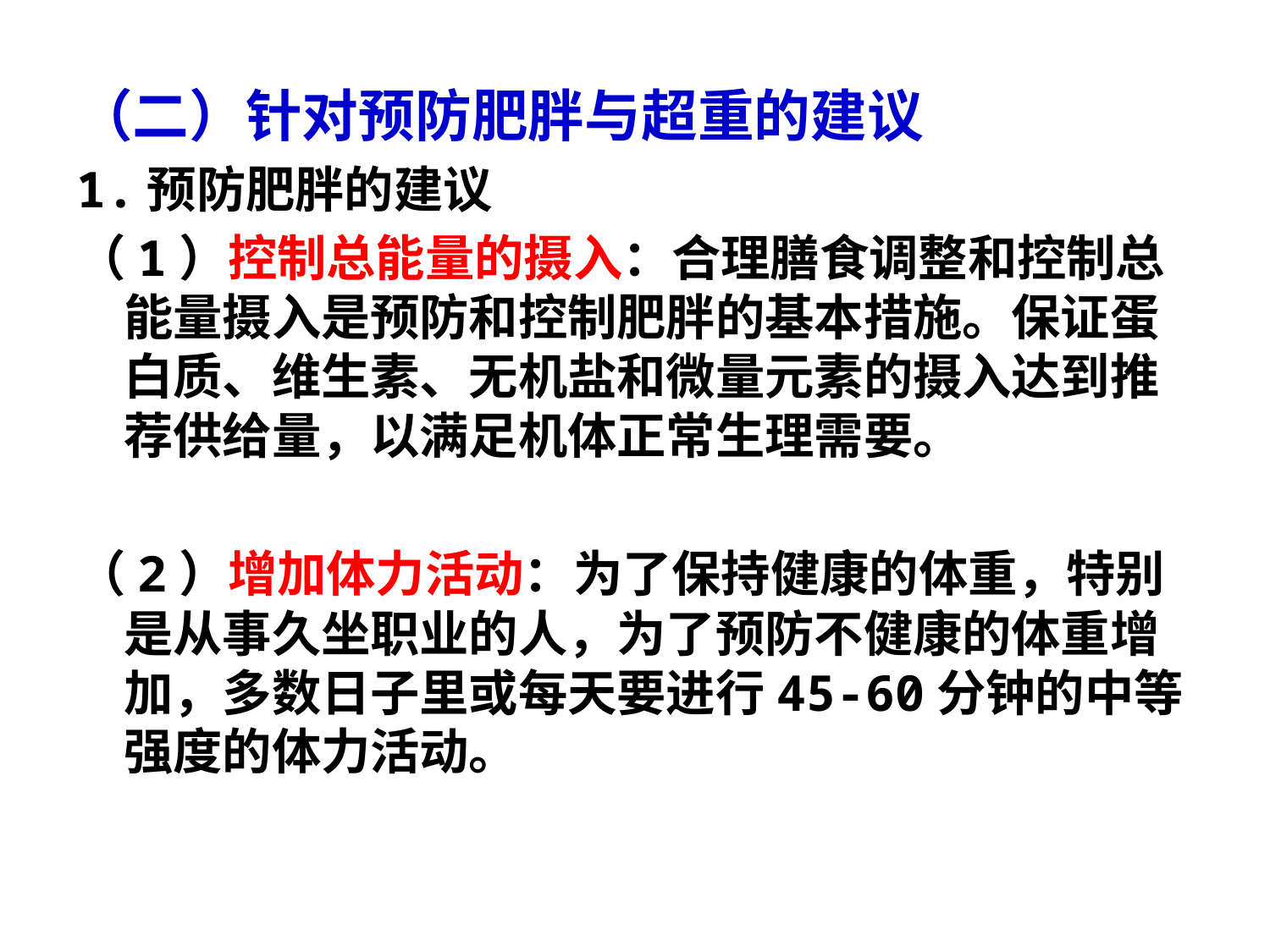

（二）针对预防肥胖与超重的建议
1.预防肥胖的建议
（1）控制总能量的摄入：合理膳食调整和控制总能量摄入是预防和控制肥胖的基本措施。保证蛋白质、维生素、无机盐和微量元素的摄入达到推荐供给量，以满足机体正常生理需要。

（2）增加体力活动：为了保持健康的体重，特别是从事久坐职业的人，为了预防不健康的体重增加，多数日子里或每天要进行45-60分钟的中等强度的体力活动。